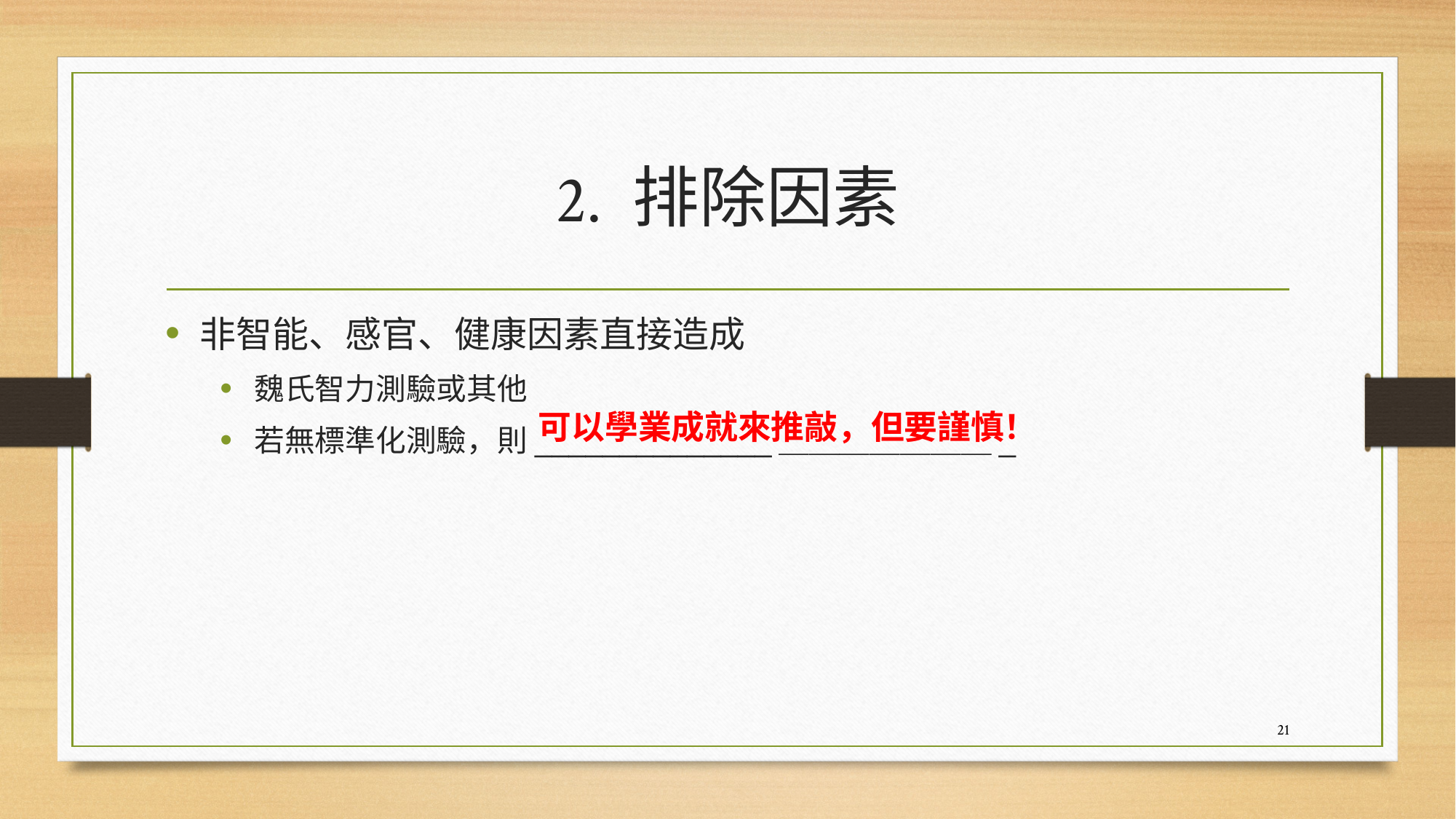

# 2. 排除因素
非智能、感官、健康因素直接造成
魏氏智力測驗或其他
若無標準化測驗，則______________＿＿＿＿＿＿＿_
可以學業成就來推敲，但要謹慎！
21